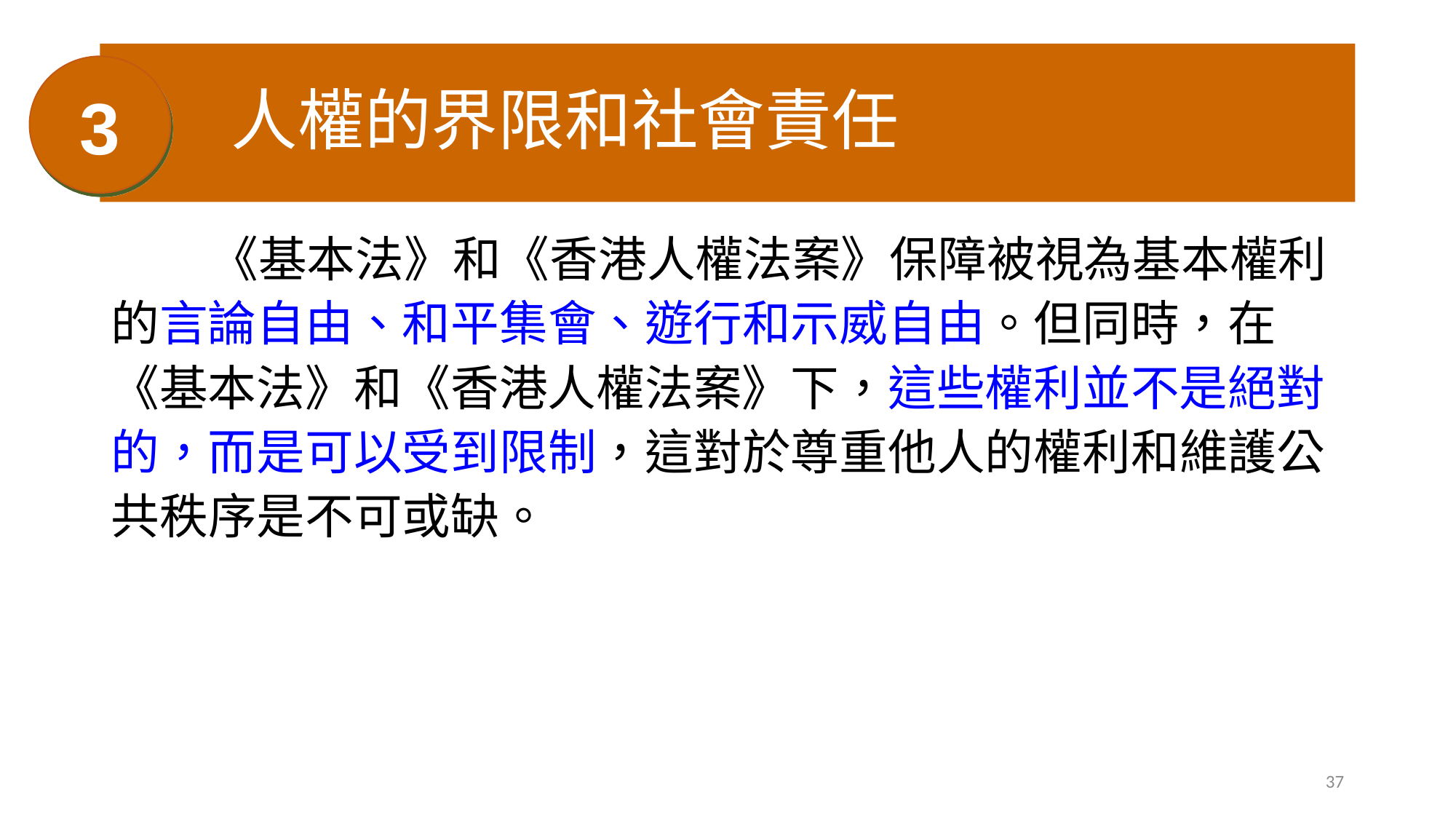

# 人權的界限和社會責任
3
        《基本法》和《香港人權法案》保障被視為基本權利的言論自由、和平集會、遊行和示威自由。但同時，在《基本法》和《香港人權法案》下，這些權利並不是絕對的，而是可以受到限制，這對於尊重他人的權利和維護公共秩序是不可或缺。
37